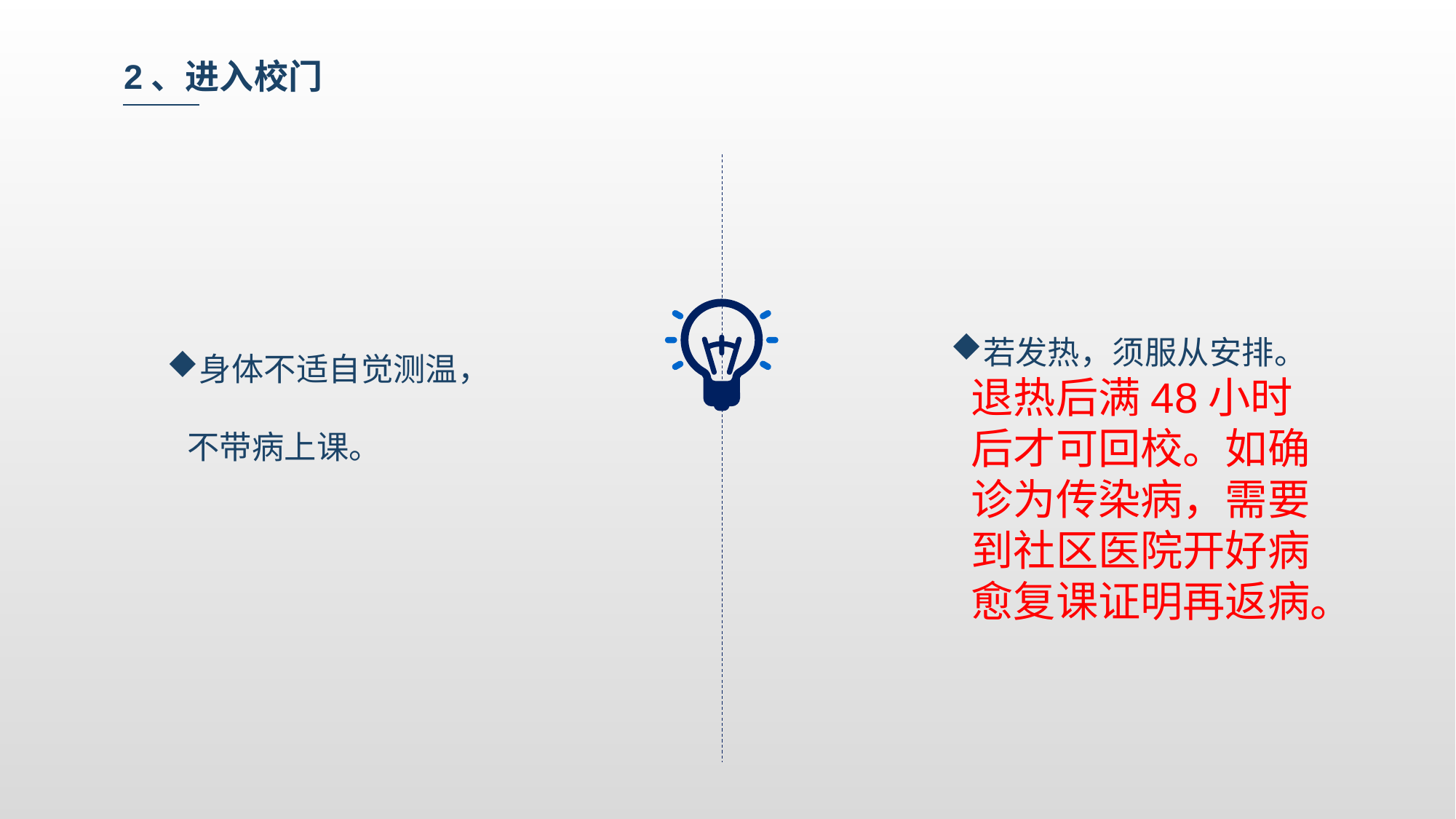

2、进入校门

身体不适自觉测温，不带病上课。

若发热，须服从安排。退热后满48小时后才可回校。如确诊为传染病，需要到社区医院开好病愈复课证明再返病。